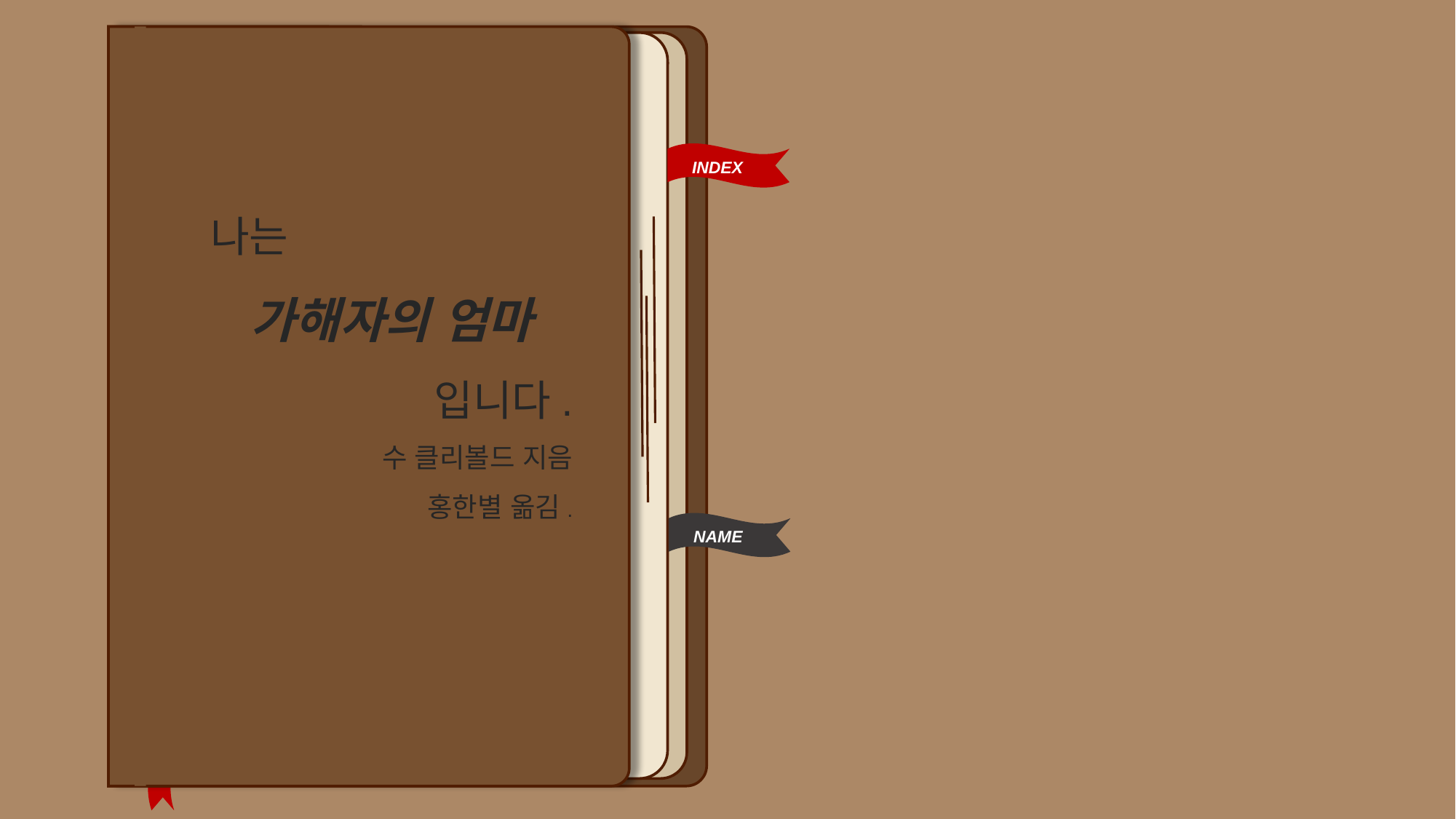

INDEX

나는
가해자의 엄마
입니다.
수 클리볼드 지음
홍한별 옮김.
NAME